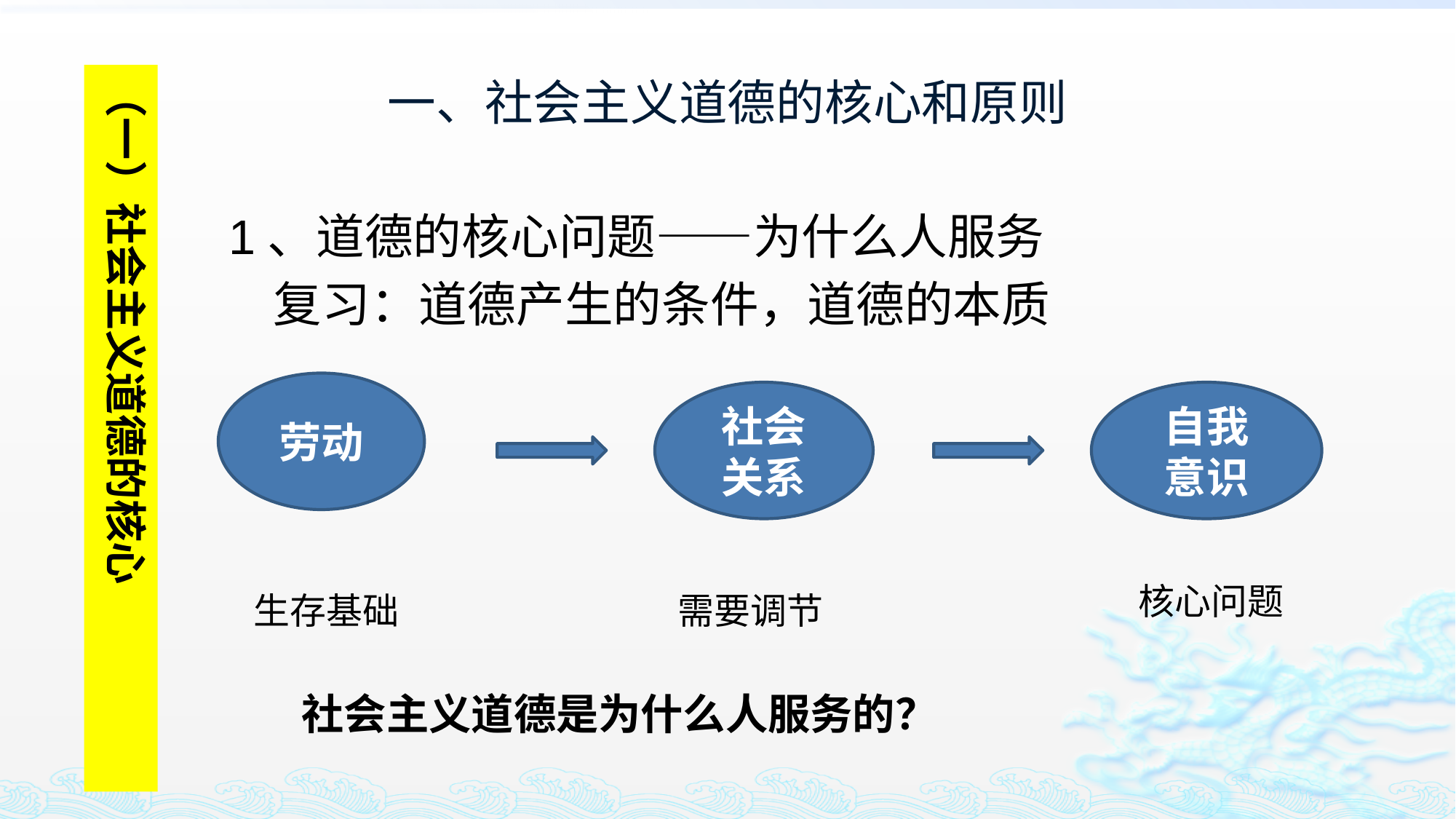

# 一、社会主义道德的核心和原则
（一）社会主义道德的核心
1、道德的核心问题——为什么人服务
   复习：道德产生的条件，道德的本质

劳动
社会
关系
自我
意识

核心问题
生存基础
需要调节
社会主义道德是为什么人服务的？